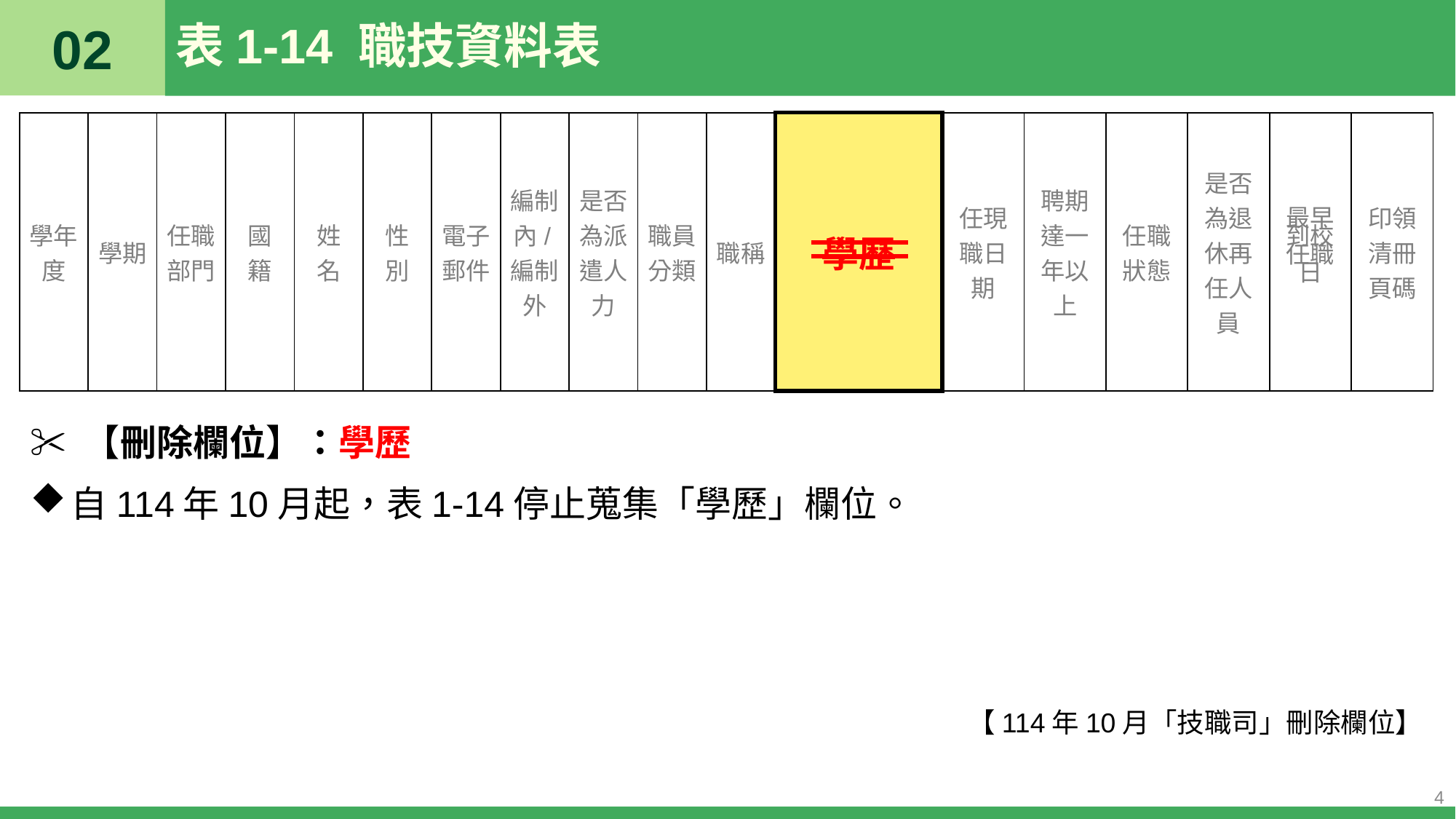

02
# 表1-14 職技資料表
| 學年度 | 學期 | 任職部門 | 國籍 | 姓名 | 性別 | 電子郵件 | 編制內/編制外 | 是否為派遣人力 | 職員分類 | 職稱 | 學歷 | 任現職日期 | 聘期達一年以上 | 任職狀態 | 是否為退休再任人員 | 最早到校任職日 | 印領清冊頁碼 |
| --- | --- | --- | --- | --- | --- | --- | --- | --- | --- | --- | --- | --- | --- | --- | --- | --- | --- |
✂ 【刪除欄位】：學歷
自114年10月起，表1-14停止蒐集「學歷」欄位。

【114年10月「技職司」刪除欄位】
4